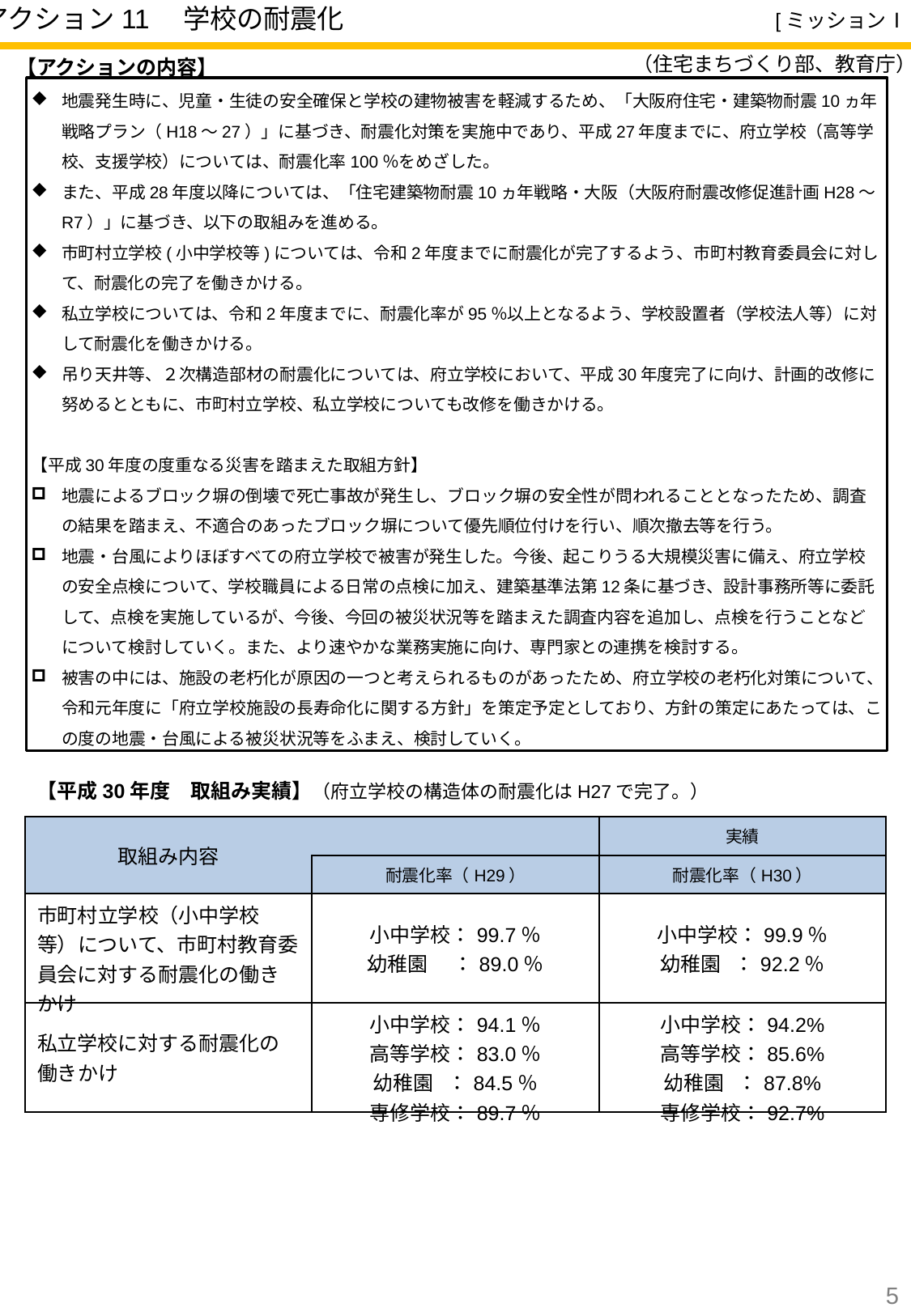

アクション11　学校の耐震化
[ミッションⅠ]
（住宅まちづくり部、教育庁）
【アクションの内容】
地震発生時に、児童・生徒の安全確保と学校の建物被害を軽減するため、「大阪府住宅・建築物耐震10ヵ年戦略プラン（H18～27）」に基づき、耐震化対策を実施中であり、平成27年度までに、府立学校（高等学校、支援学校）については、耐震化率100％をめざした。
また、平成28年度以降については、「住宅建築物耐震10ヵ年戦略・大阪（大阪府耐震改修促進計画H28～R7）」に基づき、以下の取組みを進める。
市町村立学校(小中学校等)については、令和2年度までに耐震化が完了するよう、市町村教育委員会に対して、耐震化の完了を働きかける。
私立学校については、令和2年度までに、耐震化率が95％以上となるよう、学校設置者（学校法人等）に対して耐震化を働きかける。
吊り天井等、２次構造部材の耐震化については、府立学校において、平成30年度完了に向け、計画的改修に努めるとともに、市町村立学校、私立学校についても改修を働きかける。

【平成30年度の度重なる災害を踏まえた取組方針】
地震によるブロック塀の倒壊で死亡事故が発生し、ブロック塀の安全性が問われることとなったため、調査の結果を踏まえ、不適合のあったブロック塀について優先順位付けを行い、順次撤去等を行う。
地震・台風によりほぼすべての府立学校で被害が発生した。今後、起こりうる大規模災害に備え、府立学校の安全点検について、学校職員による日常の点検に加え、建築基準法第12条に基づき、設計事務所等に委託して、点検を実施しているが、今後、今回の被災状況等を踏まえた調査内容を追加し、点検を行うことなどについて検討していく。また、より速やかな業務実施に向け、専門家との連携を検討する。
被害の中には、施設の老朽化が原因の一つと考えられるものがあったため、府立学校の老朽化対策について、令和元年度に「府立学校施設の長寿命化に関する方針」を策定予定としており、方針の策定にあたっては、この度の地震・台風による被災状況等をふまえ、検討していく。
【平成30年度　取組み実績】（府立学校の構造体の耐震化はH27で完了。）
| 取組み内容 |  | 実績 |
| --- | --- | --- |
|  | 耐震化率（H29） | 耐震化率（H30） |
| 市町村立学校（小中学校等）について、市町村教育委員会に対する耐震化の働きかけ | 小中学校：99.7％ 幼稚園　 ：89.0％ | 小中学校：99.9％ 幼稚園 ：92.2％ |
| 私立学校に対する耐震化の 働きかけ | 小中学校：94.1％ 高等学校：83.0％ 幼稚園 ：84.5％ 専修学校：89.7％ | 小中学校：94.2% 高等学校：85.6% 幼稚園 ：87.8% 専修学校：92.7% |
5